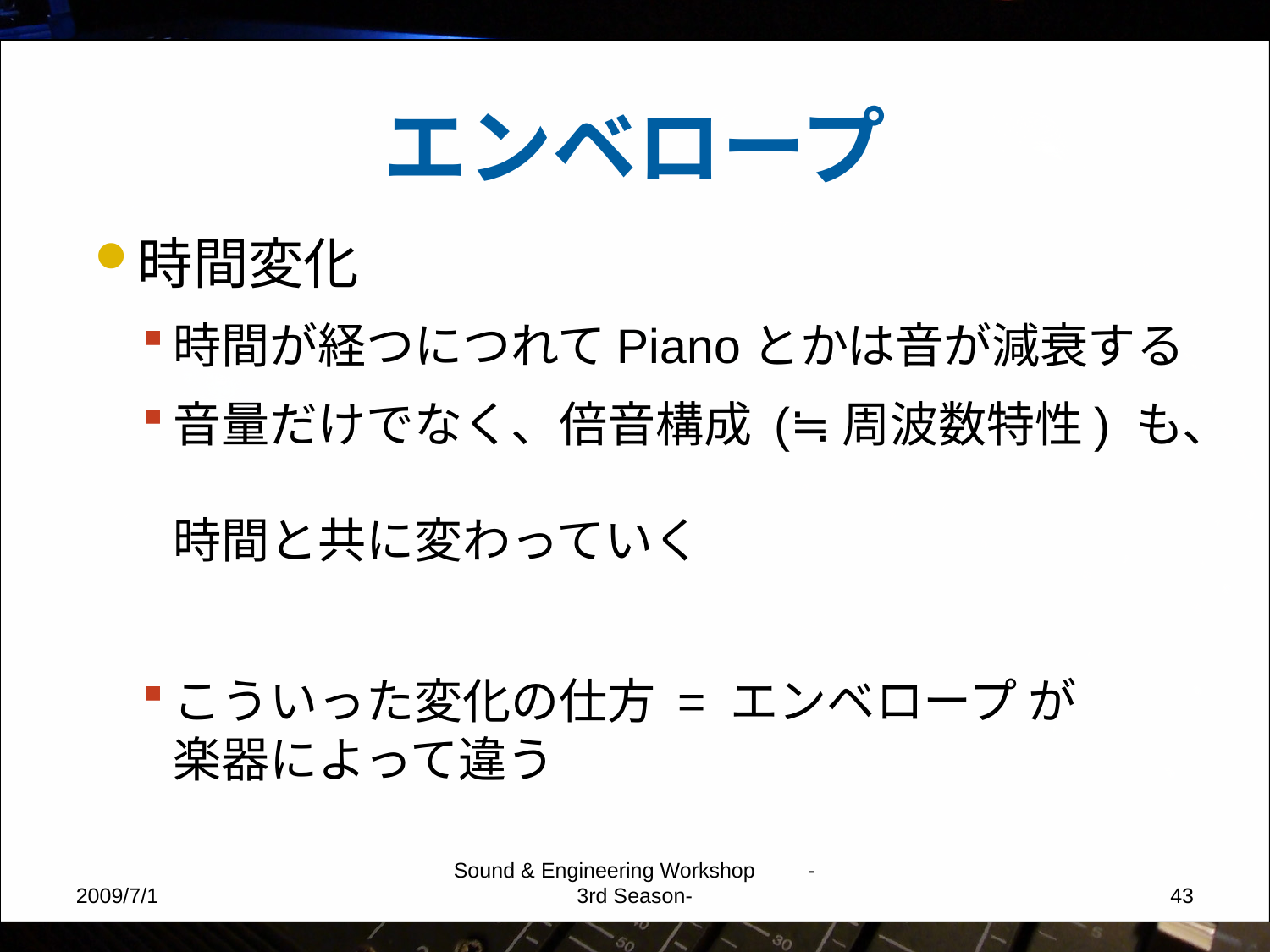

# エンベロープ
時間変化
時間が経つにつれてPianoとかは音が減衰する
音量だけでなく、倍音構成 (≒周波数特性) も、
時間と共に変わっていく

こういった変化の仕方 = エンベロープ が
楽器によって違う
2009/7/1
Sound & Engineering Workshop         -3rd Season-
43